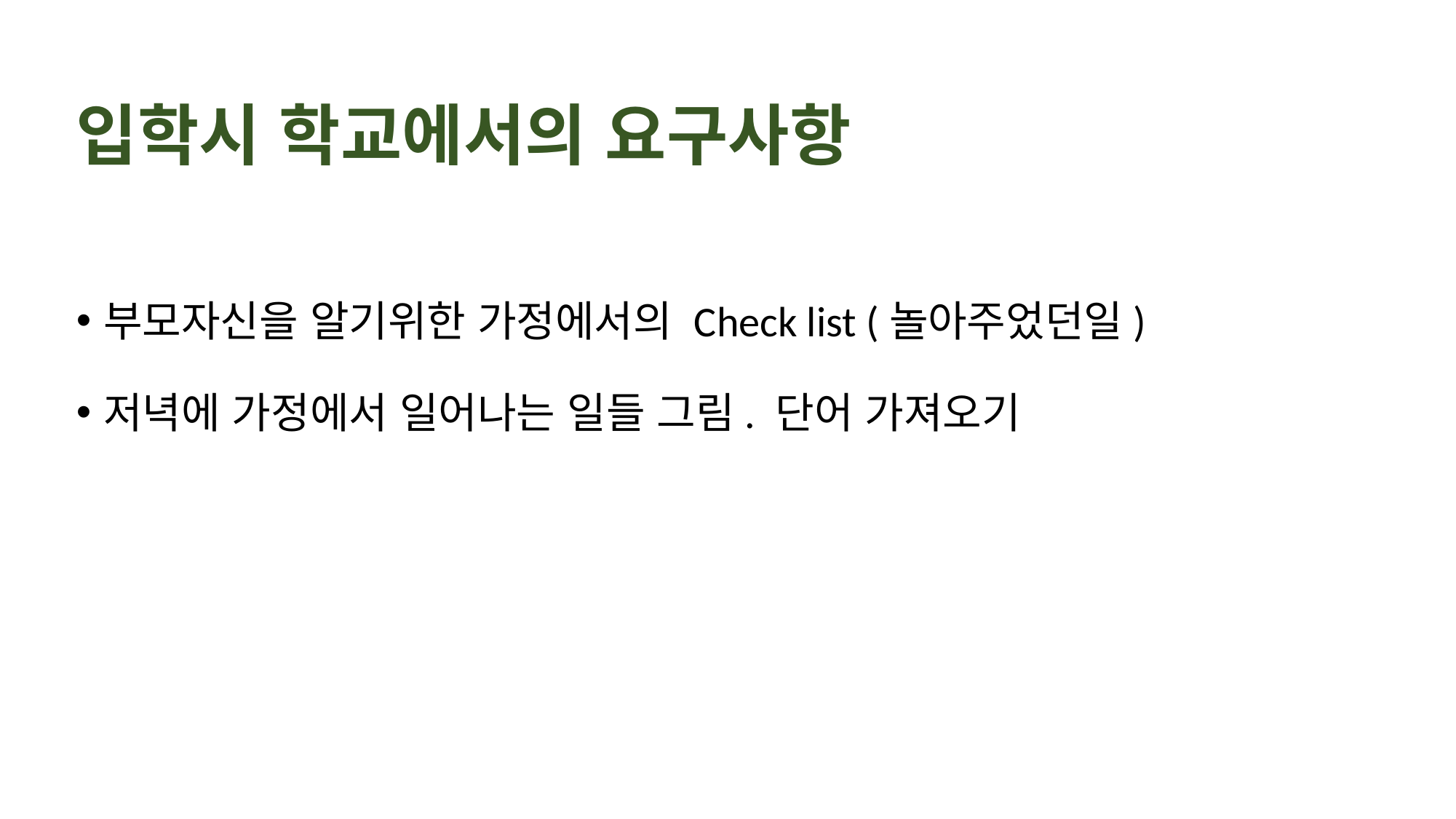

입학시 학교에서의 요구사항
부모자신을 알기위한 가정에서의 Check list (놀아주었던일)
저녁에 가정에서 일어나는 일들 그림. 단어 가져오기